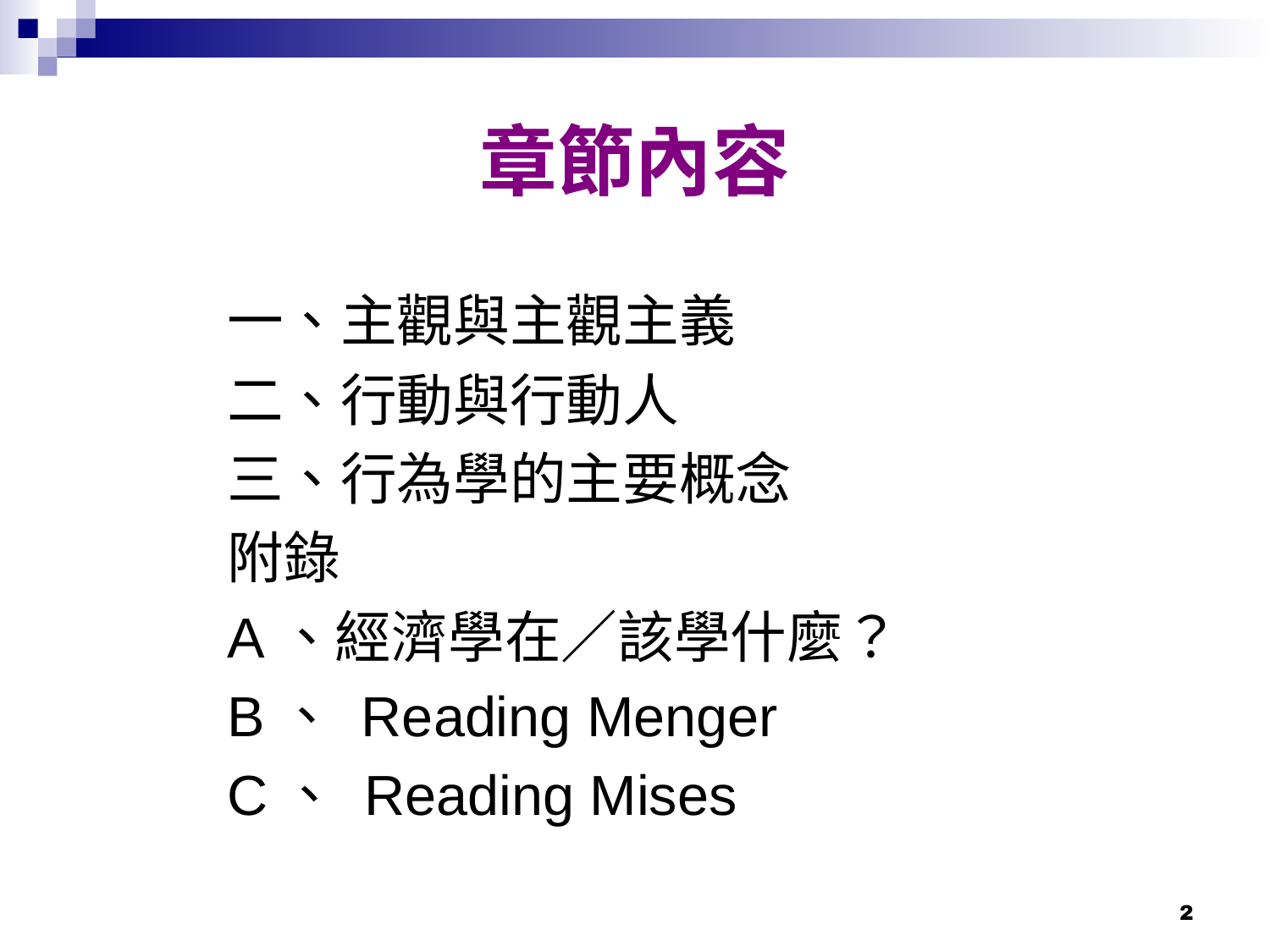

# 章節內容
一、主觀與主觀主義
二、行動與行動人
三、行為學的主要概念
附錄
A、經濟學在／該學什麼？
B、 Reading Menger
C、 Reading Mises
2